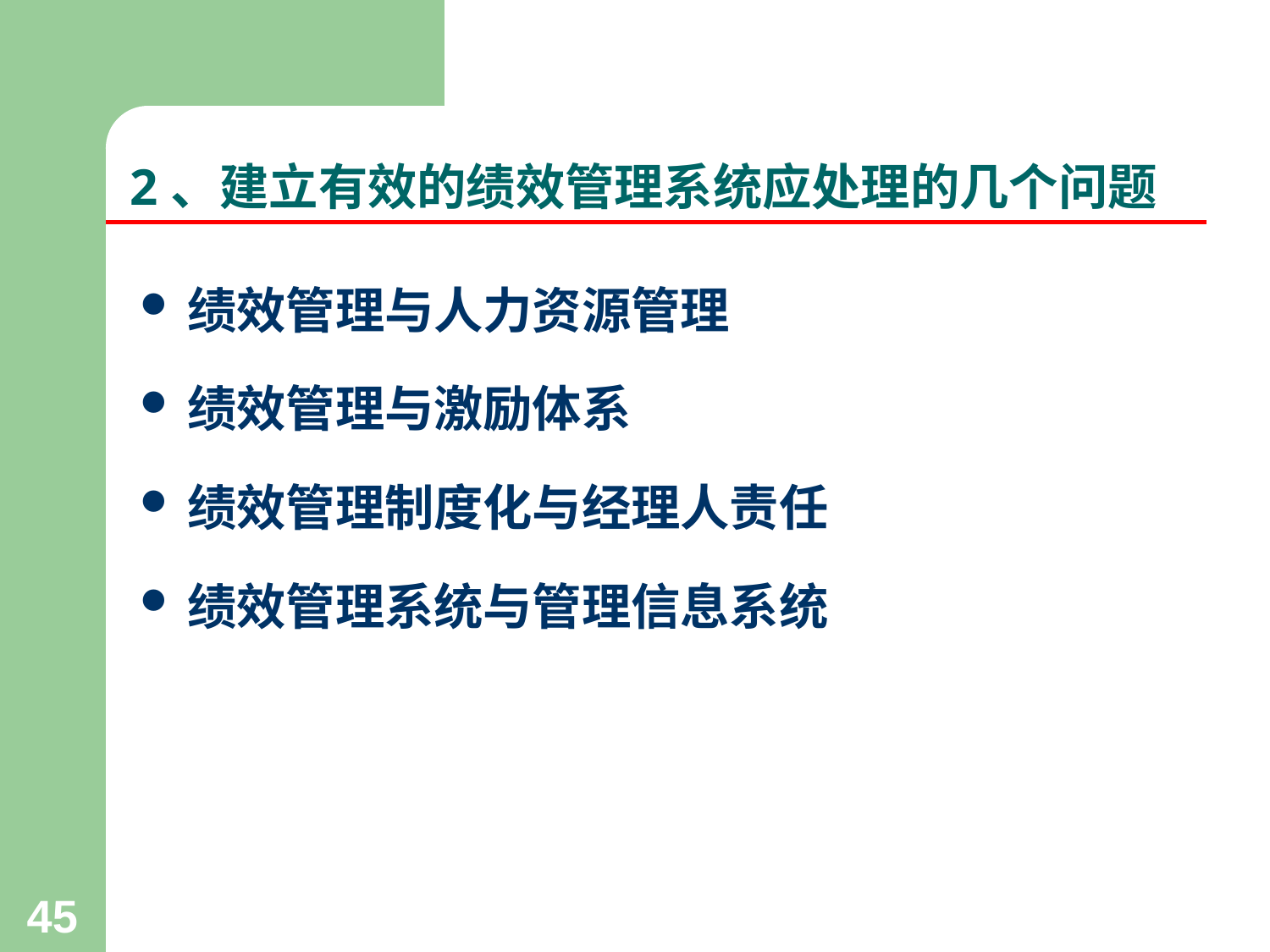

2、建立有效的绩效管理系统应处理的几个问题
绩效管理与人力资源管理
绩效管理与激励体系
绩效管理制度化与经理人责任
绩效管理系统与管理信息系统
# 45